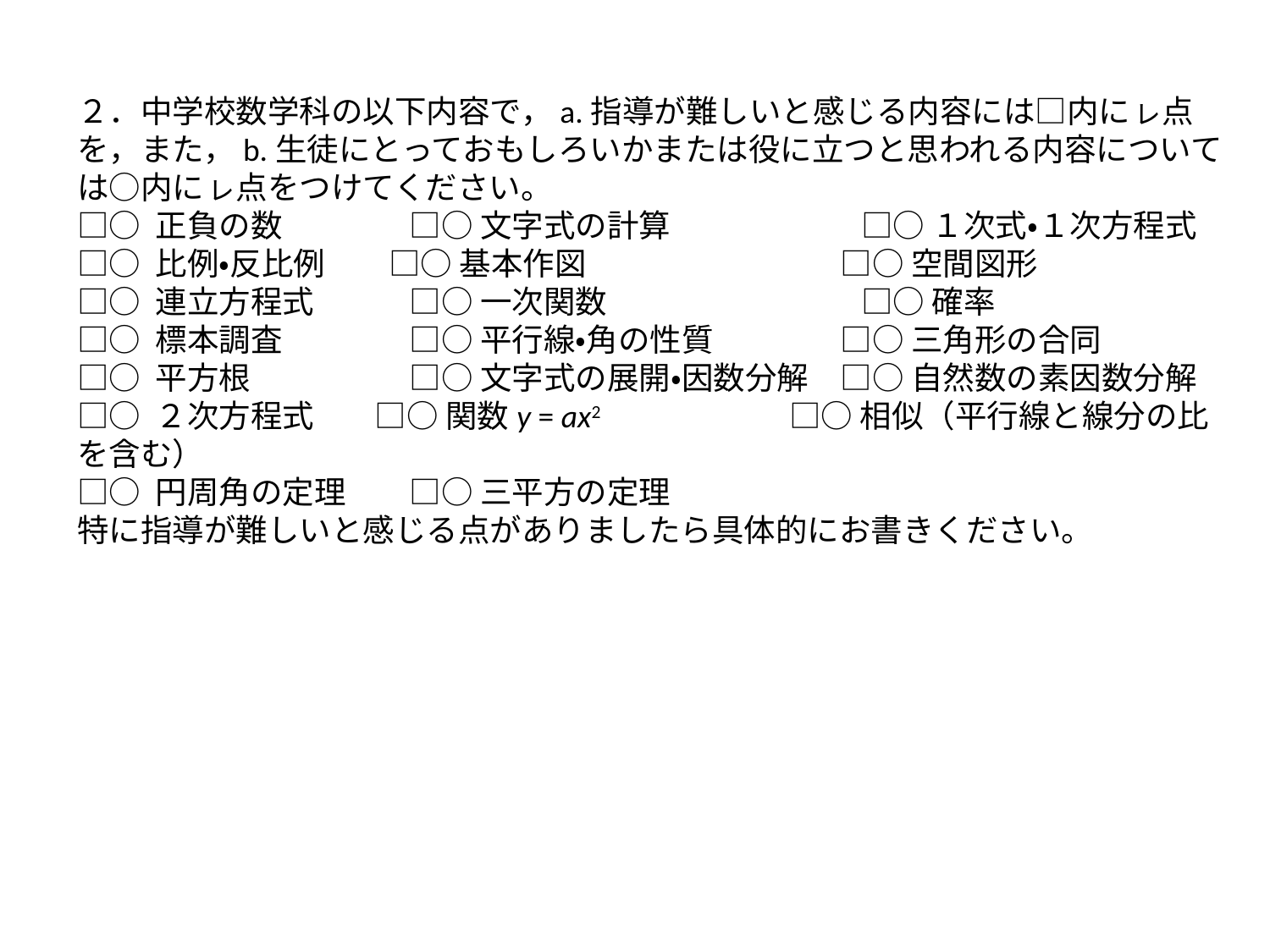

２．中学校数学科の以下内容で，a.指導が難しいと感じる内容には□内にㇾ点を，また，b.生徒にとっておもしろいかまたは役に立つと思われる内容については○内にㇾ点をつけてください。
□○ 正負の数　　　　□○ 文字式の計算　　　　　　□○ １次式・１次方程式
□○ 比例・反比例　　□○ 基本作図　　　　　　　　□○ 空間図形
□○ 連立方程式　　　□○ 一次関数　　　　　　　　□○ 確率
□○ 標本調査　　　　□○ 平行線・角の性質　　　　□○ 三角形の合同
□○ 平方根　　　　　□○ 文字式の展開・因数分解　□○ 自然数の素因数分解
□○ ２次方程式    　□○ 関数y = ax2 　  　  　　　　　　□○ 相似（平行線と線分の比を含む）
□○ 円周角の定理　　□○ 三平方の定理
特に指導が難しいと感じる点がありましたら具体的にお書きください。